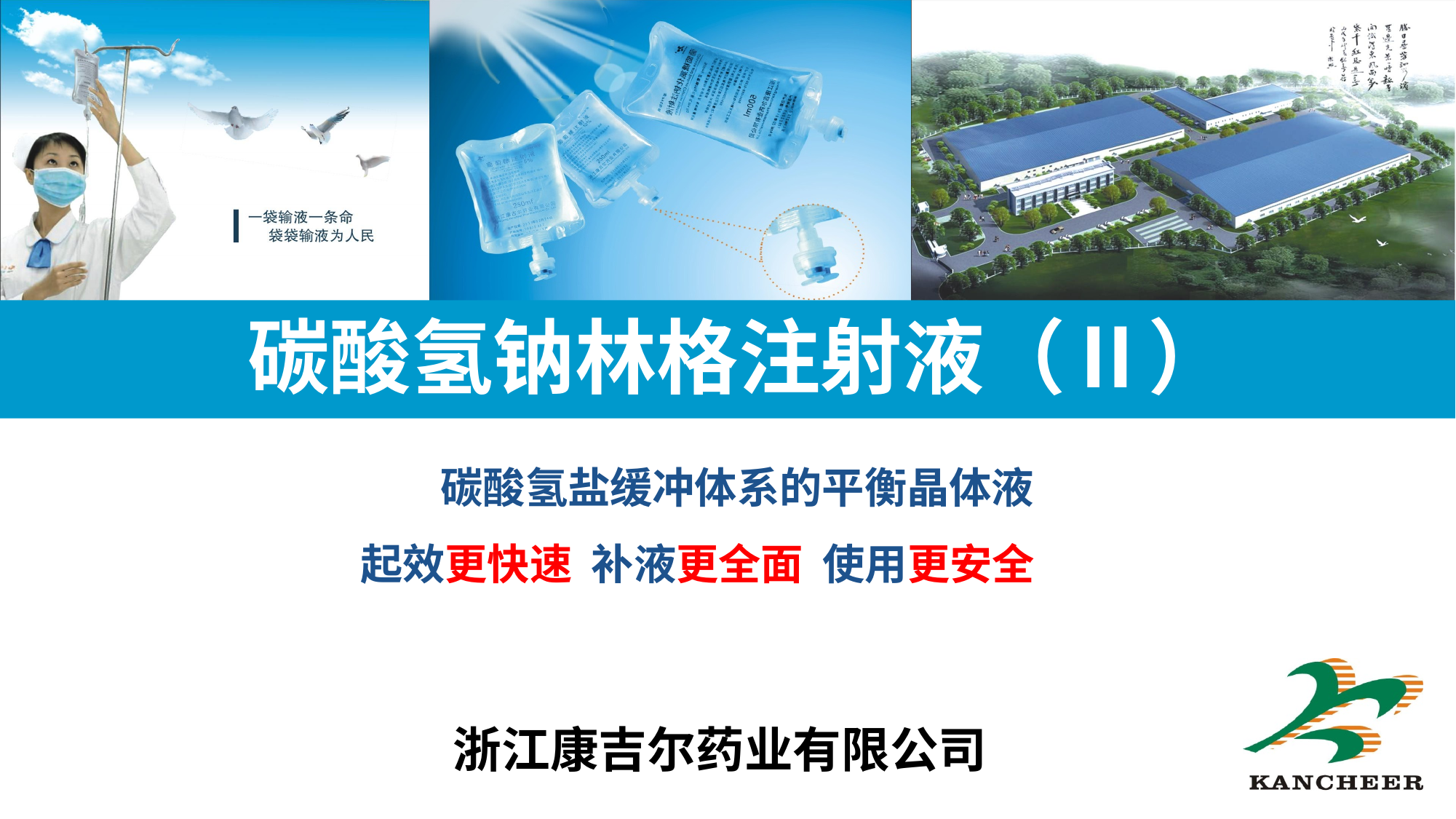

碳酸氢钠林格注射液（Ⅱ）
碳酸氢盐缓冲体系的平衡晶体液
起效更快速  补液更全面  使用更安全
浙江康吉尔药业有限公司